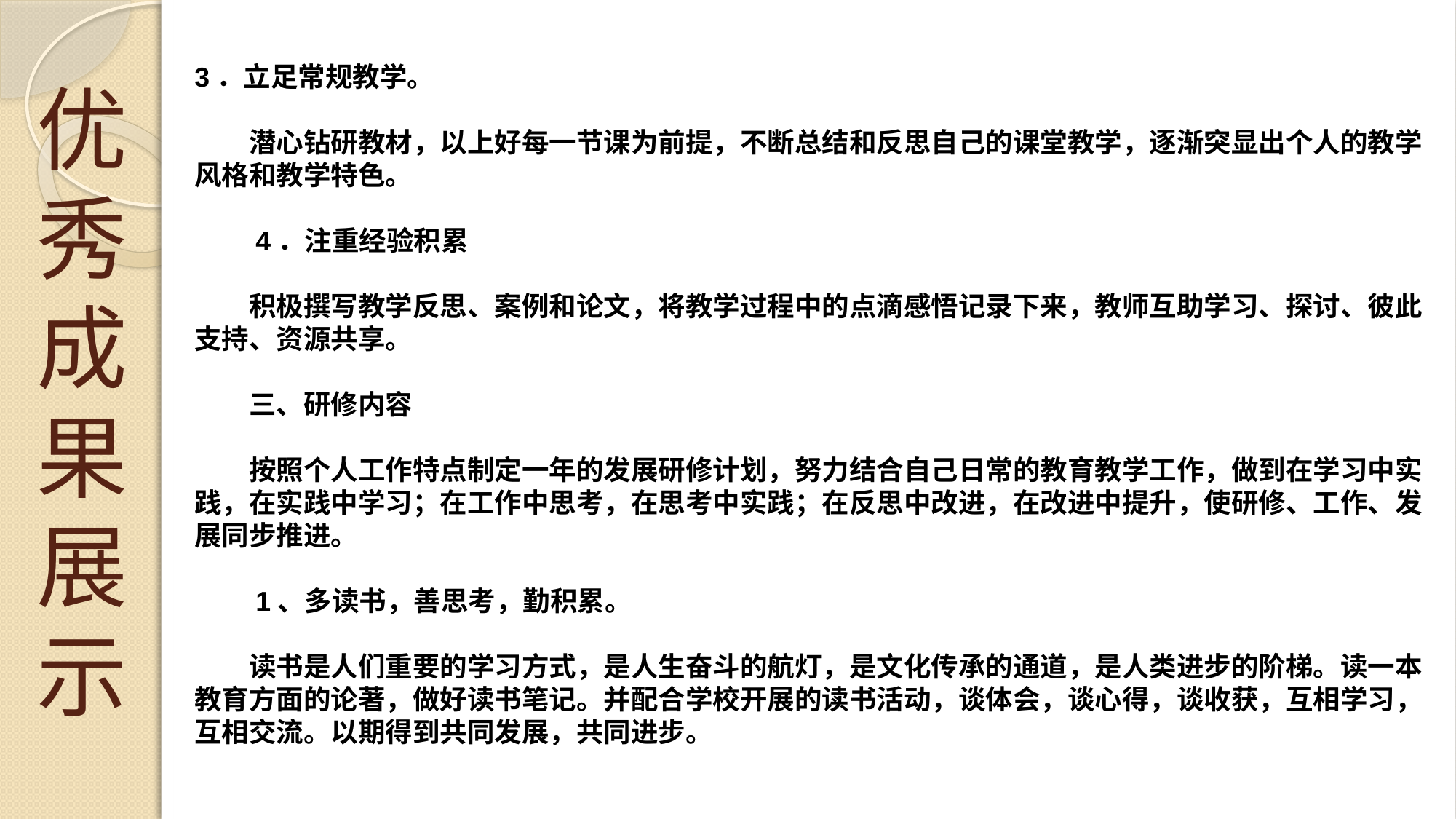

# 优秀成果展示
3．立足常规教学。
 
　　潜心钻研教材，以上好每一节课为前提，不断总结和反思自己的课堂教学，逐渐突显出个人的教学风格和教学特色。
 
　　4．注重经验积累
 
　　积极撰写教学反思、案例和论文，将教学过程中的点滴感悟记录下来，教师互助学习、探讨、彼此支持、资源共享。
 
　　三、研修内容
 
　　按照个人工作特点制定一年的发展研修计划，努力结合自己日常的教育教学工作，做到在学习中实践，在实践中学习；在工作中思考，在思考中实践；在反思中改进，在改进中提升，使研修、工作、发展同步推进。
 
　　1、多读书，善思考，勤积累。
 
　　读书是人们重要的学习方式，是人生奋斗的航灯，是文化传承的通道，是人类进步的阶梯。读一本教育方面的论著，做好读书笔记。并配合学校开展的读书活动，谈体会，谈心得，谈收获，互相学习，互相交流。以期得到共同发展，共同进步。